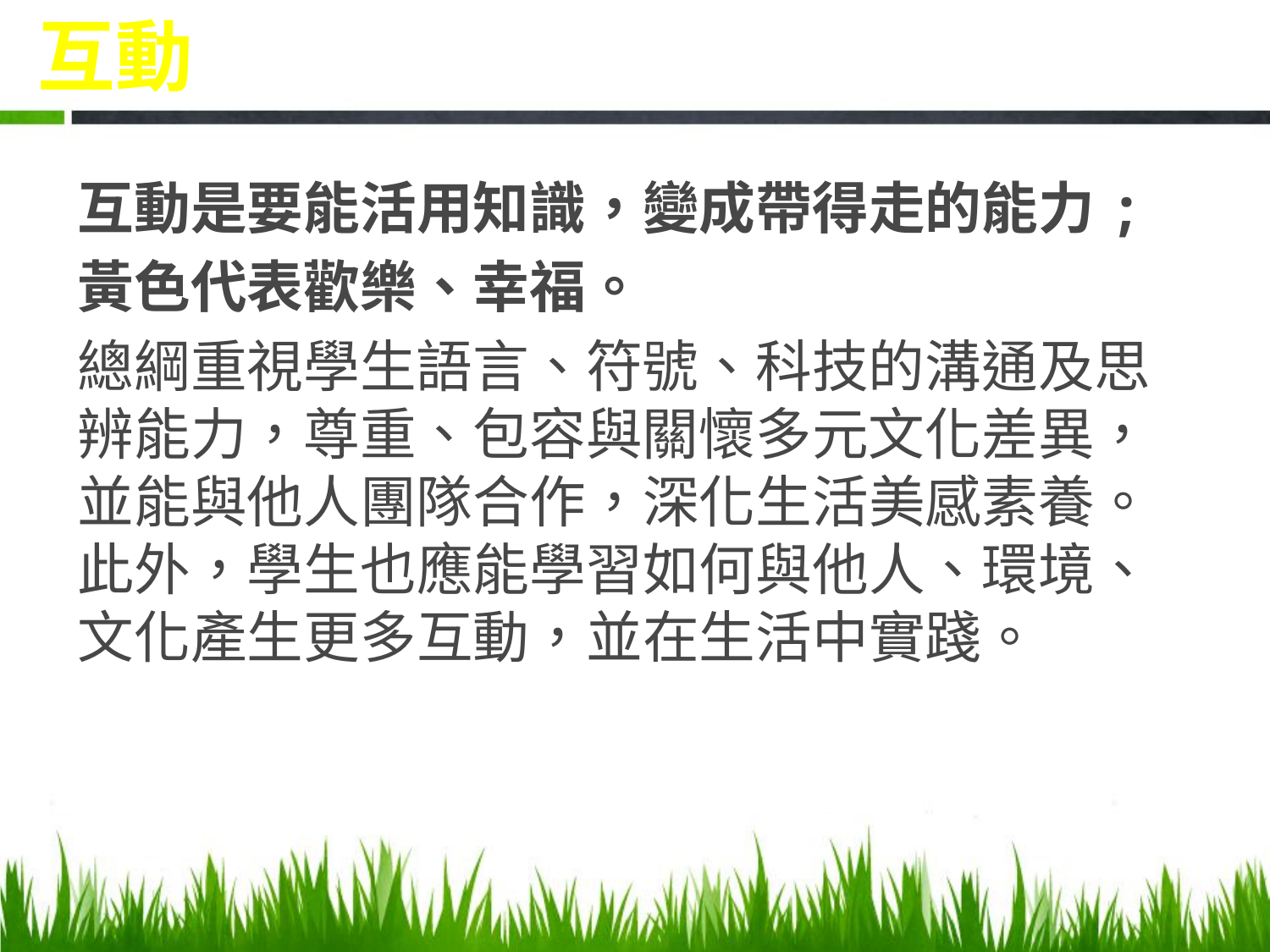

# 互動
互動是要能活用知識，變成帶得走的能力;
黃色代表歡樂、幸福。
總綱重視學生語言、符號、科技的溝通及思辨能力，尊重、包容與關懷多元文化差異，並能與他人團隊合作，深化生活美感素養。此外，學生也應能學習如何與他人、環境、文化產生更多互動，並在生活中實踐。